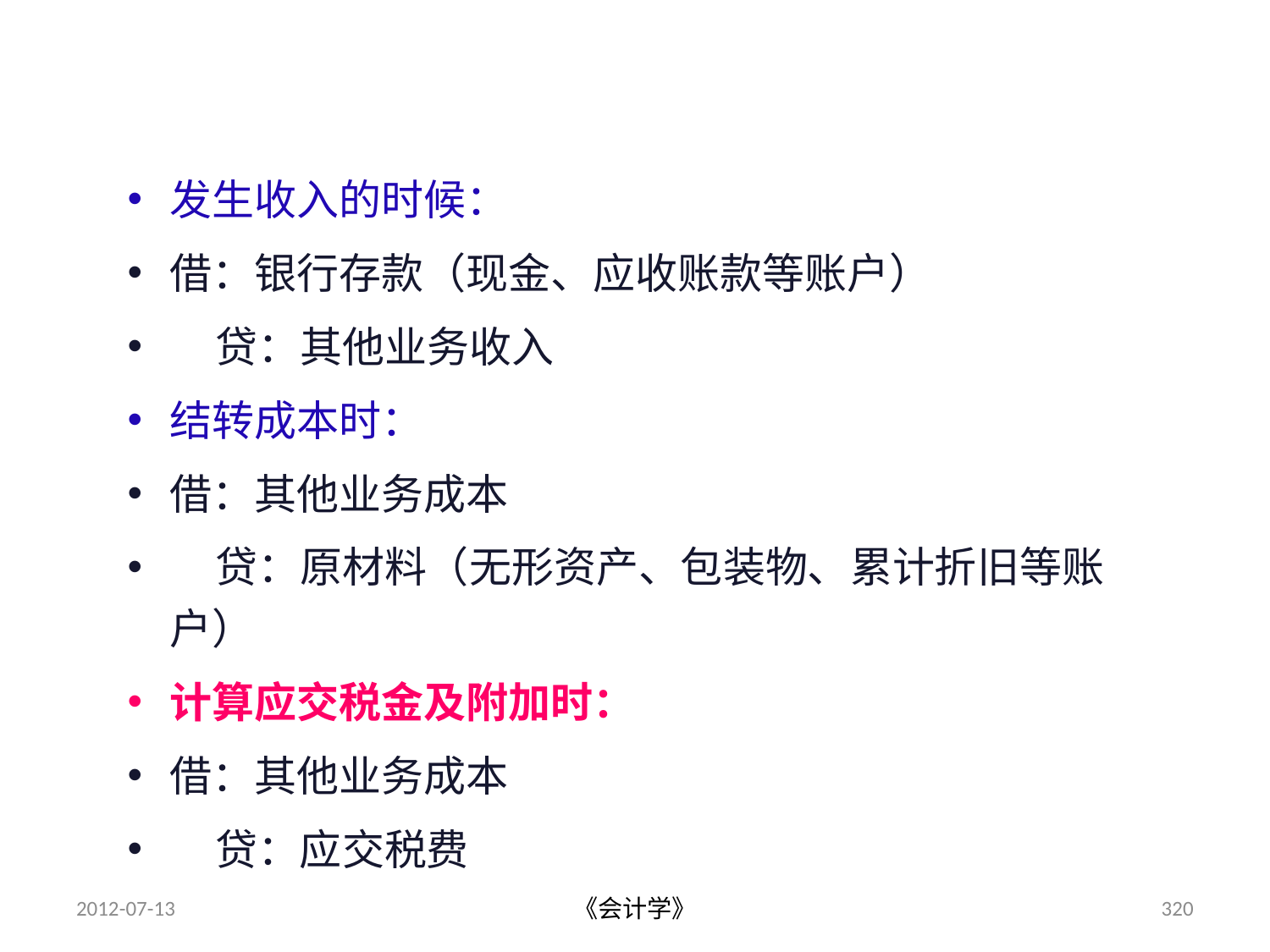

# （三）其他业务收支的会计处理
发生收入的时候：
借：银行存款（现金、应收账款等账户）
    贷：其他业务收入
结转成本时：
借：其他业务成本
    贷：原材料（无形资产、包装物、累计折旧等账户）
计算应交税金及附加时：
借：其他业务成本
    贷：应交税费
2012-07-13
《会计学》
320